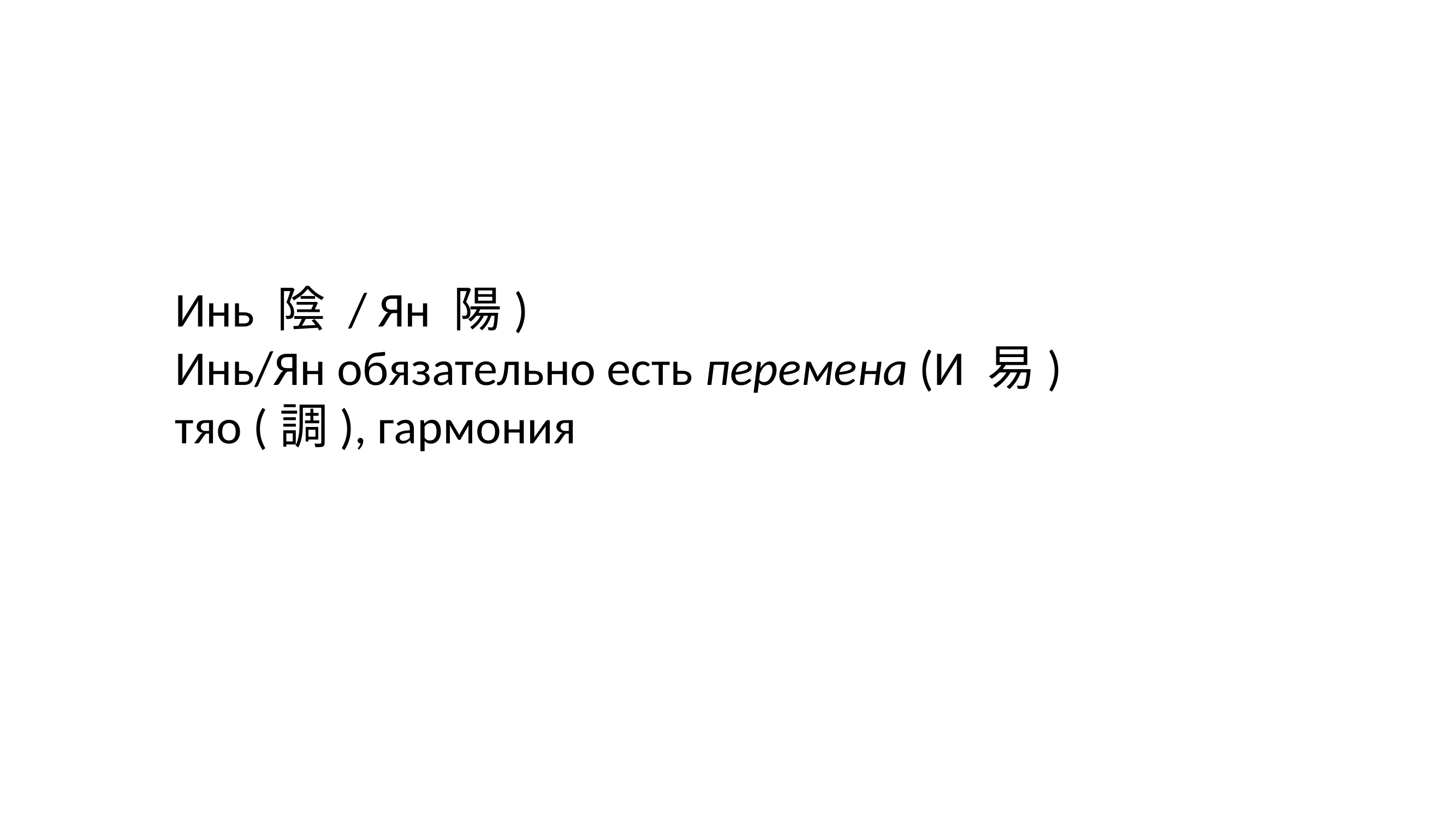

Инь 陰 / Ян 陽)
Инь/Ян обязательно есть перемена (И 易)
тяо (調), гармония